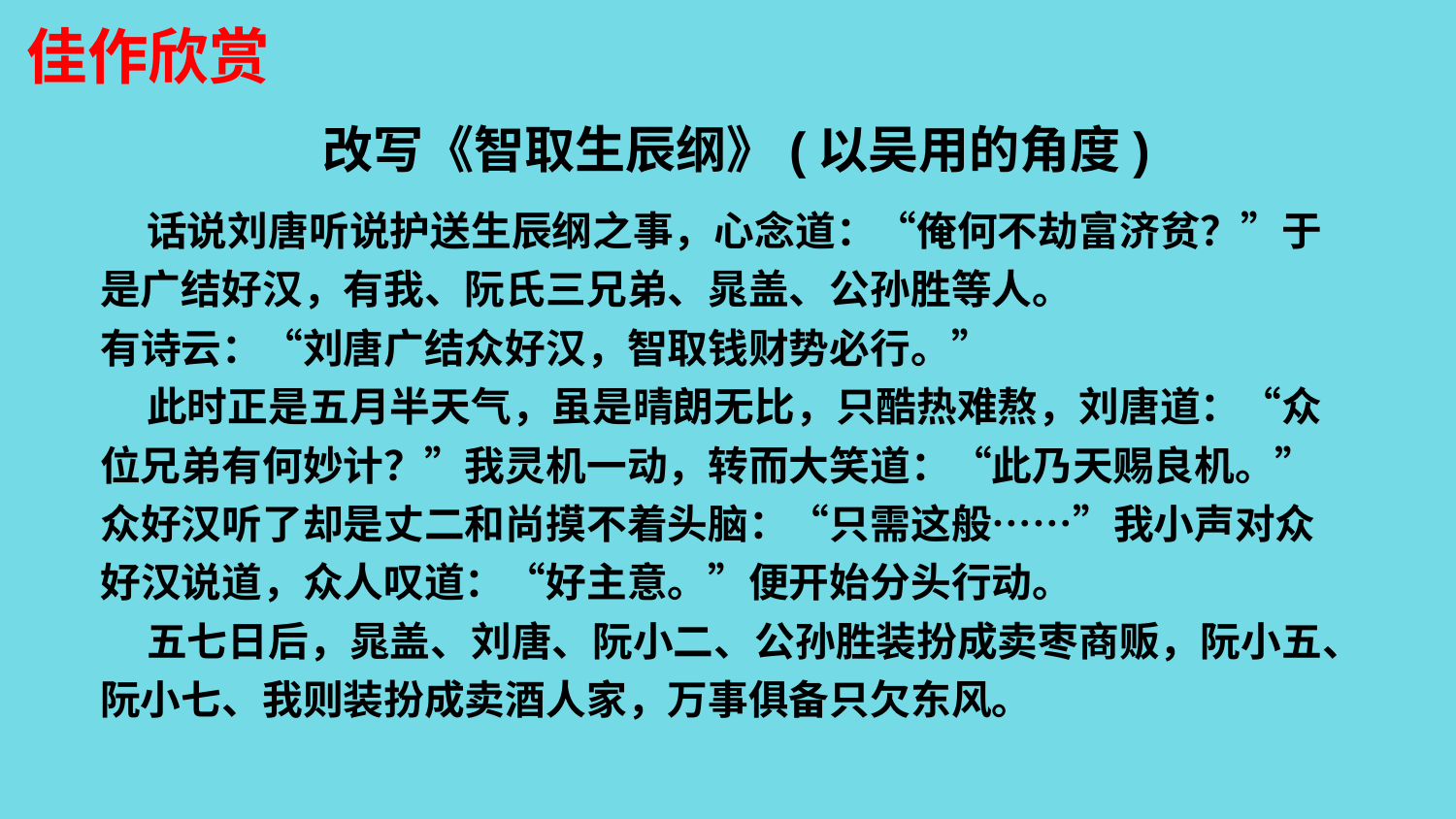

佳作欣赏
改写《智取生辰纲》(以吴用的角度)
    话说刘唐听说护送生辰纲之事，心念道：“俺何不劫富济贫？”于是广结好汉，有我、阮氏三兄弟、晁盖、公孙胜等人。
有诗云：“刘唐广结众好汉，智取钱财势必行。”
    此时正是五月半天气，虽是晴朗无比，只酷热难熬，刘唐道：“众位兄弟有何妙计？”我灵机一动，转而大笑道：“此乃天赐良机。”众好汉听了却是丈二和尚摸不着头脑：“只需这般……”我小声对众好汉说道，众人叹道：“好主意。”便开始分头行动。
    五七日后，晁盖、刘唐、阮小二、公孙胜装扮成卖枣商贩，阮小五、阮小七、我则装扮成卖酒人家，万事俱备只欠东风。